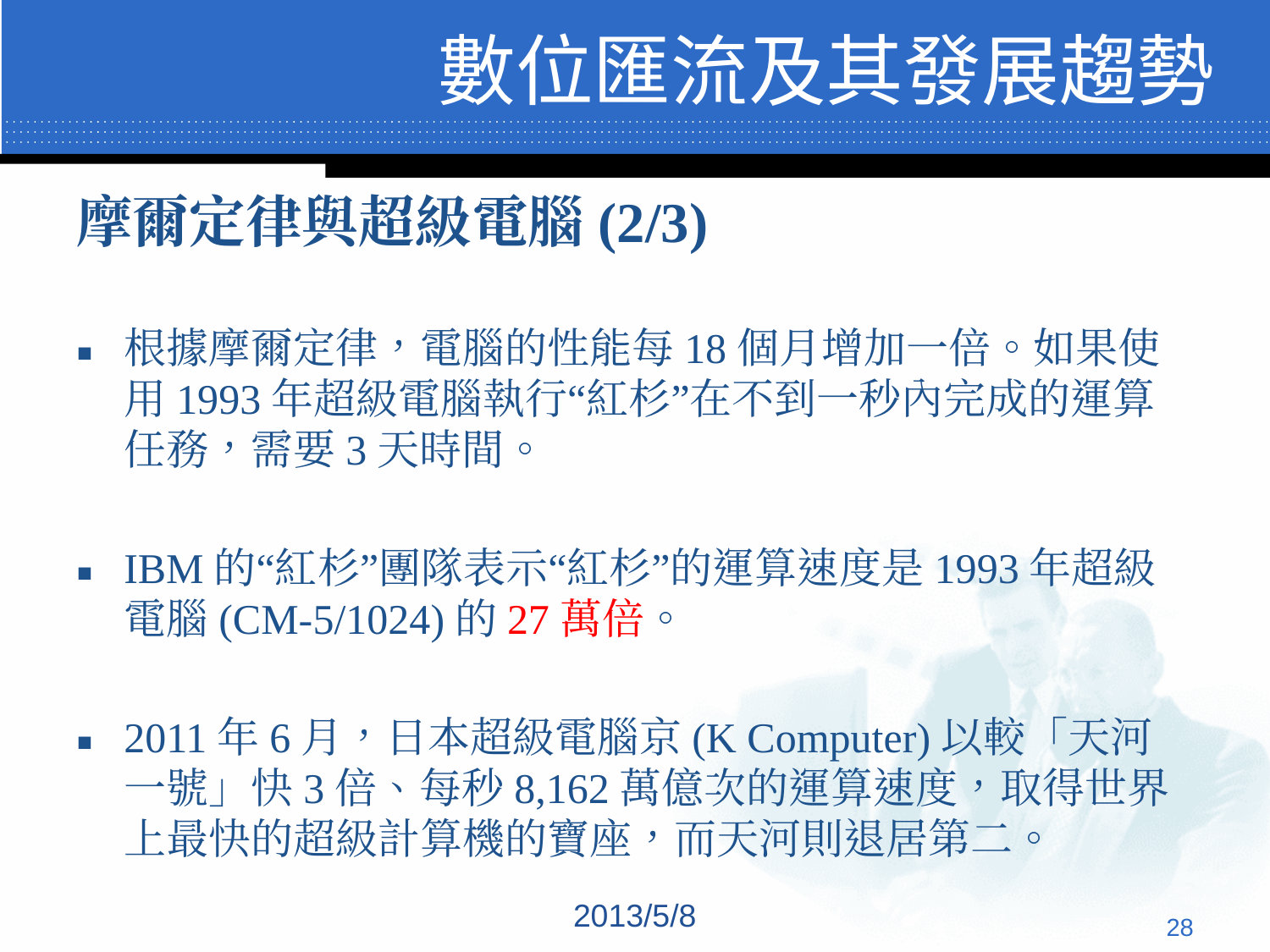

# 數位匯流及其發展趨勢
摩爾定律與超級電腦(2/3)

根據摩爾定律，電腦的性能每18個月增加一倍。如果使用1993年超級電腦執行“紅杉”在不到一秒內完成的運算任務，需要3天時間。

IBM的“紅杉”團隊表示“紅杉”的運算速度是1993年超級電腦(CM-5/1024)的27萬倍。

2011年6月，日本超級電腦京(K Computer)以較「天河一號」快3倍、每秒8,162萬億次的運算速度，取得世界上最快的超級計算機的寶座，而天河則退居第二。
2013/5/8
28